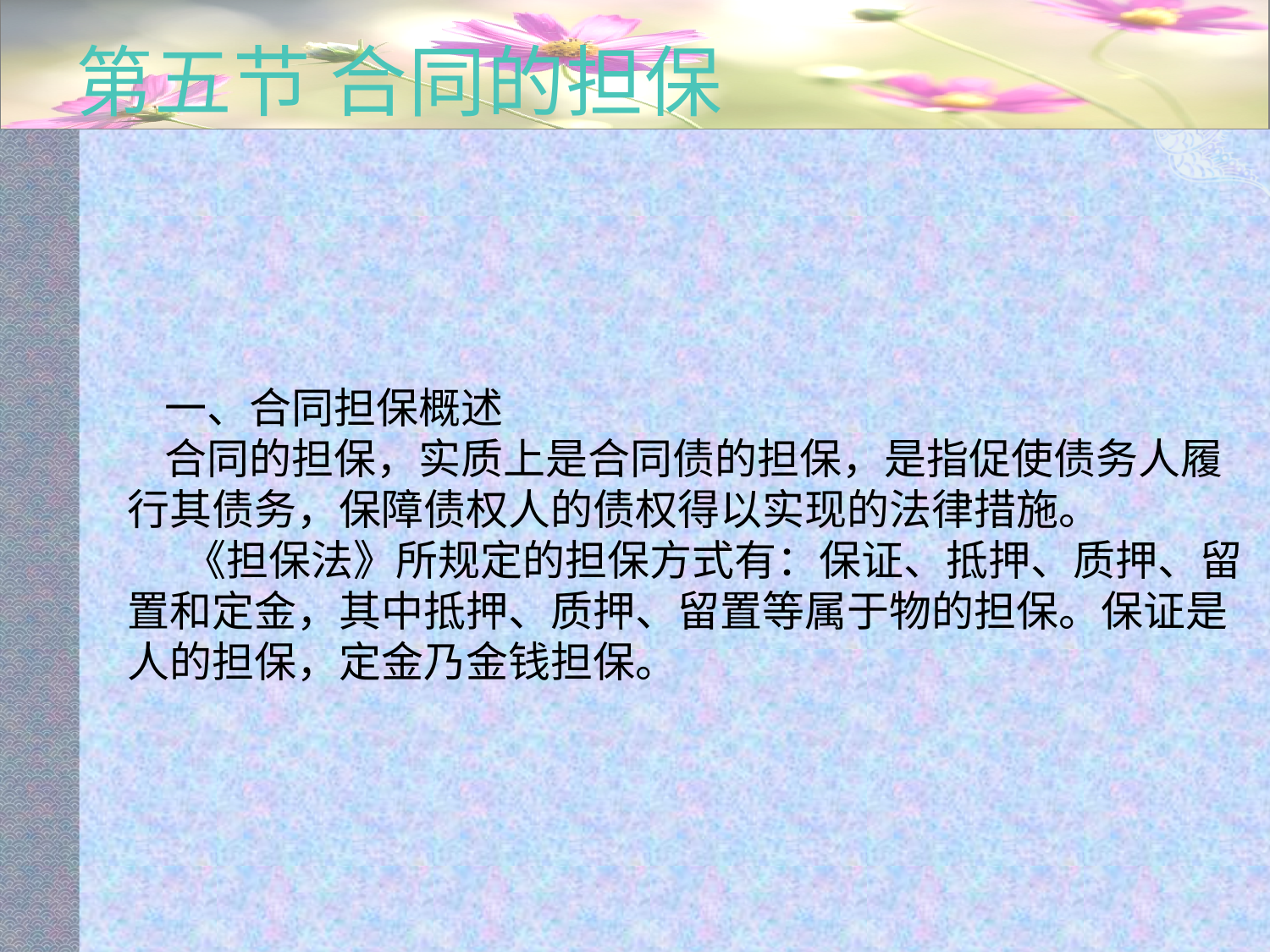

# 第五节 合同的担保
一、合同担保概述
合同的担保，实质上是合同债的担保，是指促使债务人履行其债务，保障债权人的债权得以实现的法律措施。
 《担保法》所规定的担保方式有：保证、抵押、质押、留置和定金，其中抵押、质押、留置等属于物的担保。保证是人的担保，定金乃金钱担保。